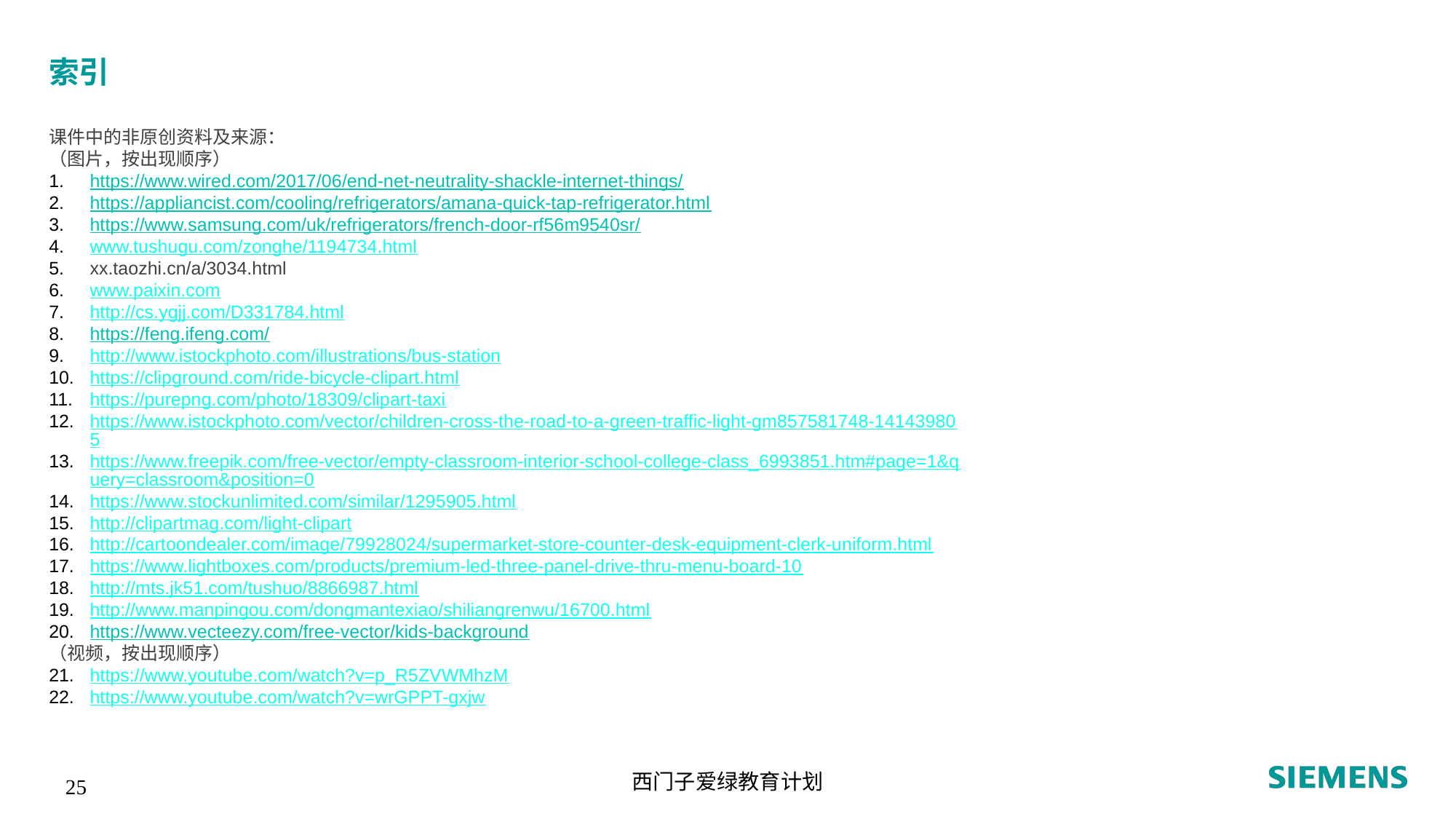

# 索引
课件中的非原创资料及来源：
（图片，按出现顺序）
https://www.wired.com/2017/06/end-net-neutrality-shackle-internet-things/
https://appliancist.com/cooling/refrigerators/amana-quick-tap-refrigerator.html
https://www.samsung.com/uk/refrigerators/french-door-rf56m9540sr/
www.tushugu.com/zonghe/1194734.html
xx.taozhi.cn/a/3034.html
www.paixin.com
http://cs.ygjj.com/D331784.html
https://feng.ifeng.com/
http://www.istockphoto.com/illustrations/bus-station
https://clipground.com/ride-bicycle-clipart.html
https://purepng.com/photo/18309/clipart-taxi
https://www.istockphoto.com/vector/children-cross-the-road-to-a-green-traffic-light-gm857581748-141439805
https://www.freepik.com/free-vector/empty-classroom-interior-school-college-class_6993851.htm#page=1&query=classroom&position=0
https://www.stockunlimited.com/similar/1295905.html
http://clipartmag.com/light-clipart
http://cartoondealer.com/image/79928024/supermarket-store-counter-desk-equipment-clerk-uniform.html
https://www.lightboxes.com/products/premium-led-three-panel-drive-thru-menu-board-10
http://mts.jk51.com/tushuo/8866987.html
http://www.manpingou.com/dongmantexiao/shiliangrenwu/16700.html
https://www.vecteezy.com/free-vector/kids-background
（视频，按出现顺序）
https://www.youtube.com/watch?v=p_R5ZVWMhzM
https://www.youtube.com/watch?v=wrGPPT-gxjw
 25
西门子爱绿教育计划